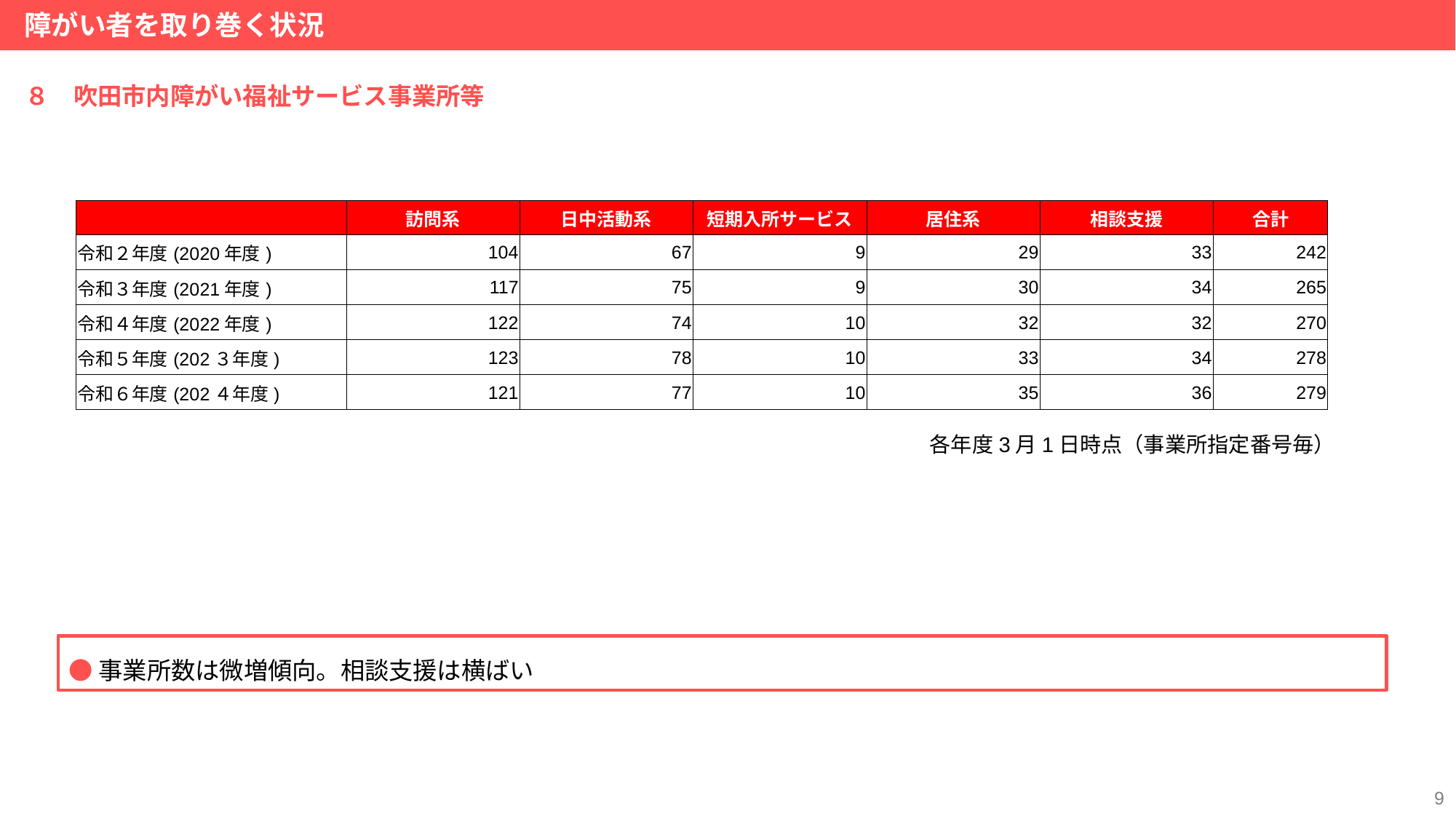

障がい者を取り巻く状況
８　吹田市内障がい福祉サービス事業所等
|  | 訪問系 | 日中活動系 | 短期入所サービス | 居住系 | 相談支援 | 合計 |
| --- | --- | --- | --- | --- | --- | --- |
| 令和２年度(2020年度) | 104 | 67 | 9 | 29 | 33 | 242 |
| 令和３年度(2021年度) | 117 | 75 | 9 | 30 | 34 | 265 |
| 令和４年度(2022年度) | 122 | 74 | 10 | 32 | 32 | 270 |
| 令和５年度(202３年度) | 123 | 78 | 10 | 33 | 34 | 278 |
| 令和６年度(202４年度) | 121 | 77 | 10 | 35 | 36 | 279 |
各年度3月1日時点（事業所指定番号毎）

●事業所数は微増傾向。相談支援は横ばい
9